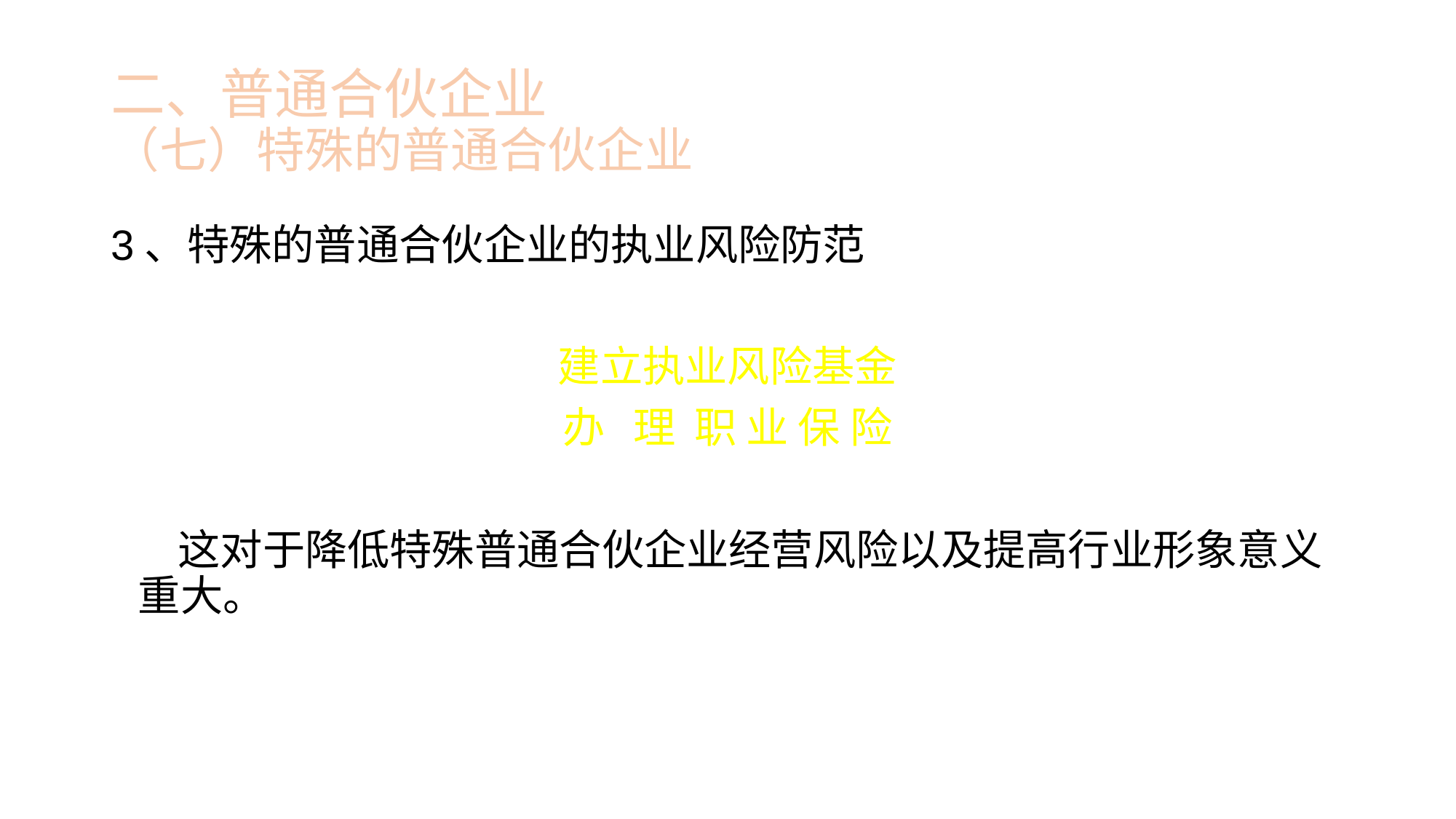

# 二、普通合伙企业 （七）特殊的普通合伙企业
3、特殊的普通合伙企业的执业风险防范

建立执业风险基金
办   理  职 业 保 险

      这对于降低特殊普通合伙企业经营风险以及提高行业形象意义重大。